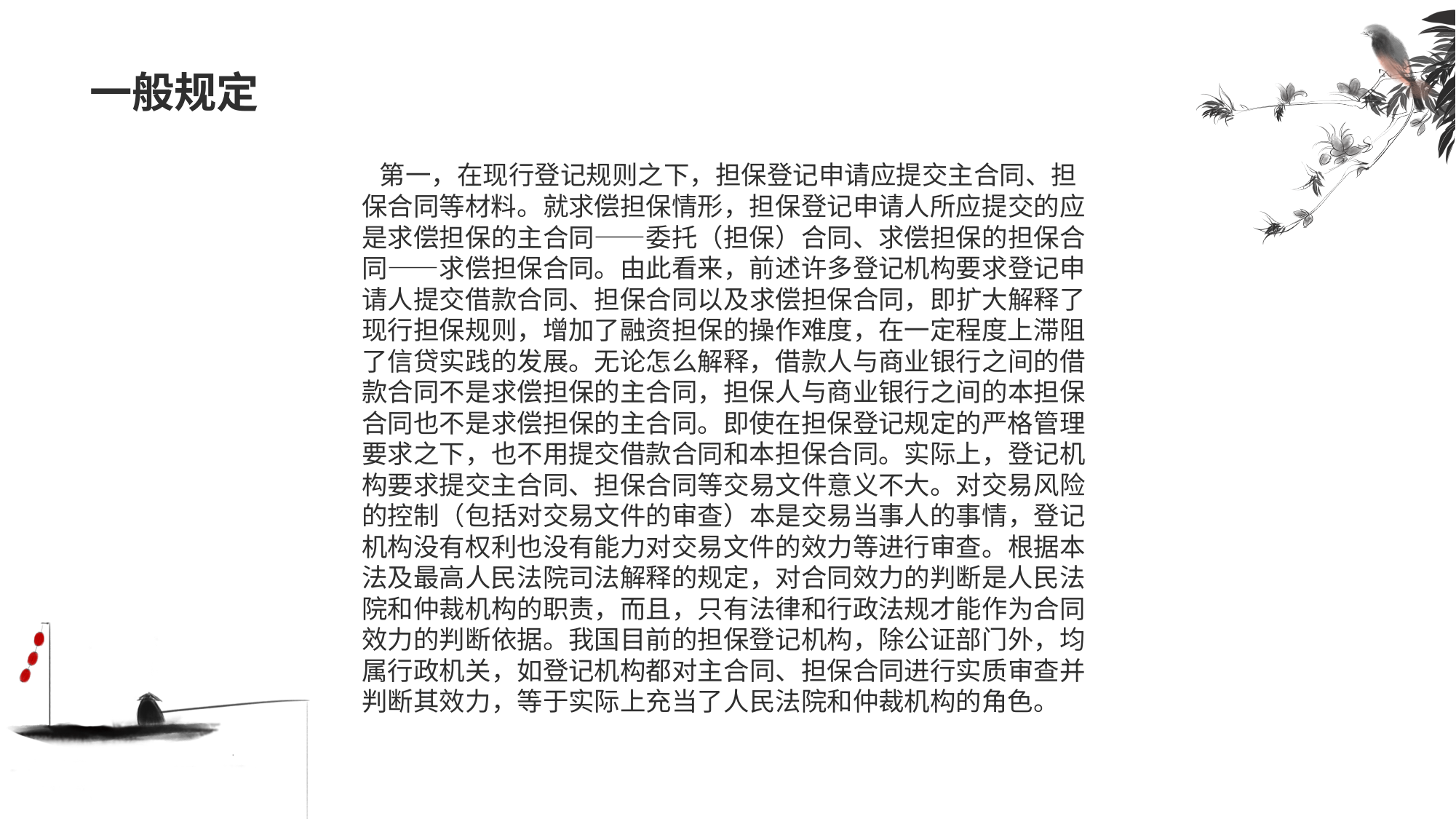

# 一般规定

  第一，在现行登记规则之下，担保登记申请应提交主合同、担保合同等材料。就求偿担保情形，担保登记申请人所应提交的应是求偿担保的主合同——委托（担保）合同、求偿担保的担保合同——求偿担保合同。由此看来，前述许多登记机构要求登记申请人提交借款合同、担保合同以及求偿担保合同，即扩大解释了现行担保规则，增加了融资担保的操作难度，在一定程度上滞阻了信贷实践的发展。无论怎么解释，借款人与商业银行之间的借款合同不是求偿担保的主合同，担保人与商业银行之间的本担保合同也不是求偿担保的主合同。即使在担保登记规定的严格管理要求之下，也不用提交借款合同和本担保合同。实际上，登记机构要求提交主合同、担保合同等交易文件意义不大。对交易风险的控制（包括对交易文件的审查）本是交易当事人的事情，登记机构没有权利也没有能力对交易文件的效力等进行审查。根据本法及最高人民法院司法解释的规定，对合同效力的判断是人民法院和仲裁机构的职责，而且，只有法律和行政法规才能作为合同效力的判断依据。我国目前的担保登记机构，除公证部门外，均属行政机关，如登记机构都对主合同、担保合同进行实质审查并判断其效力，等于实际上充当了人民法院和仲裁机构的角色。
37